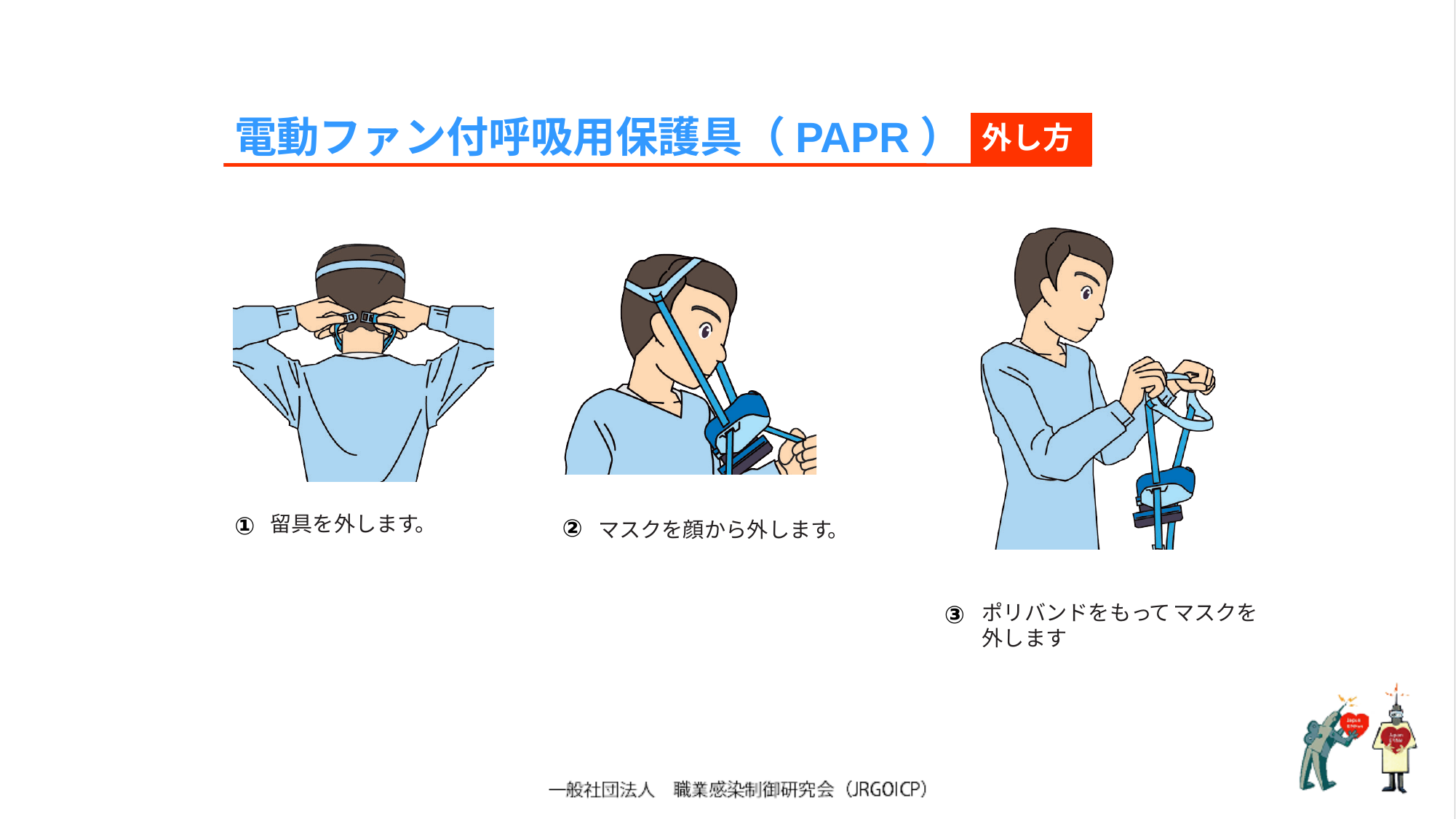

電動ファン付呼吸用保護具（PAPR）
着け方

外し方

①
留具を外します。
②
マスクを顔から外します。
ポリバンドをもって マスクを外します
③